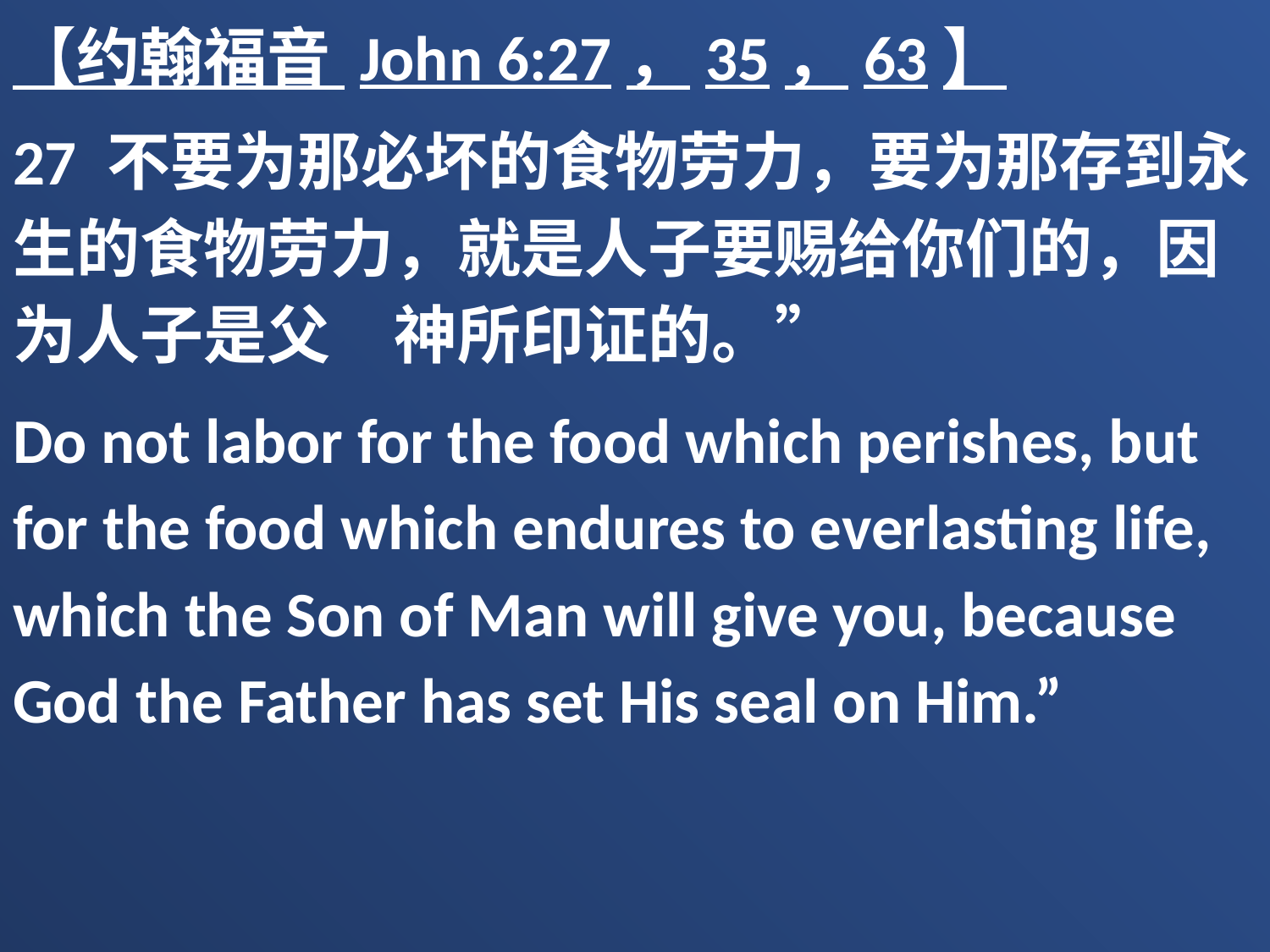

【约翰福音 John 6:27，35，63】
27 不要为那必坏的食物劳力，要为那存到永生的食物劳力，就是人子要赐给你们的，因为人子是父　神所印证的。”
Do not labor for the food which perishes, but for the food which endures to everlasting life, which the Son of Man will give you, because God the Father has set His seal on Him.”